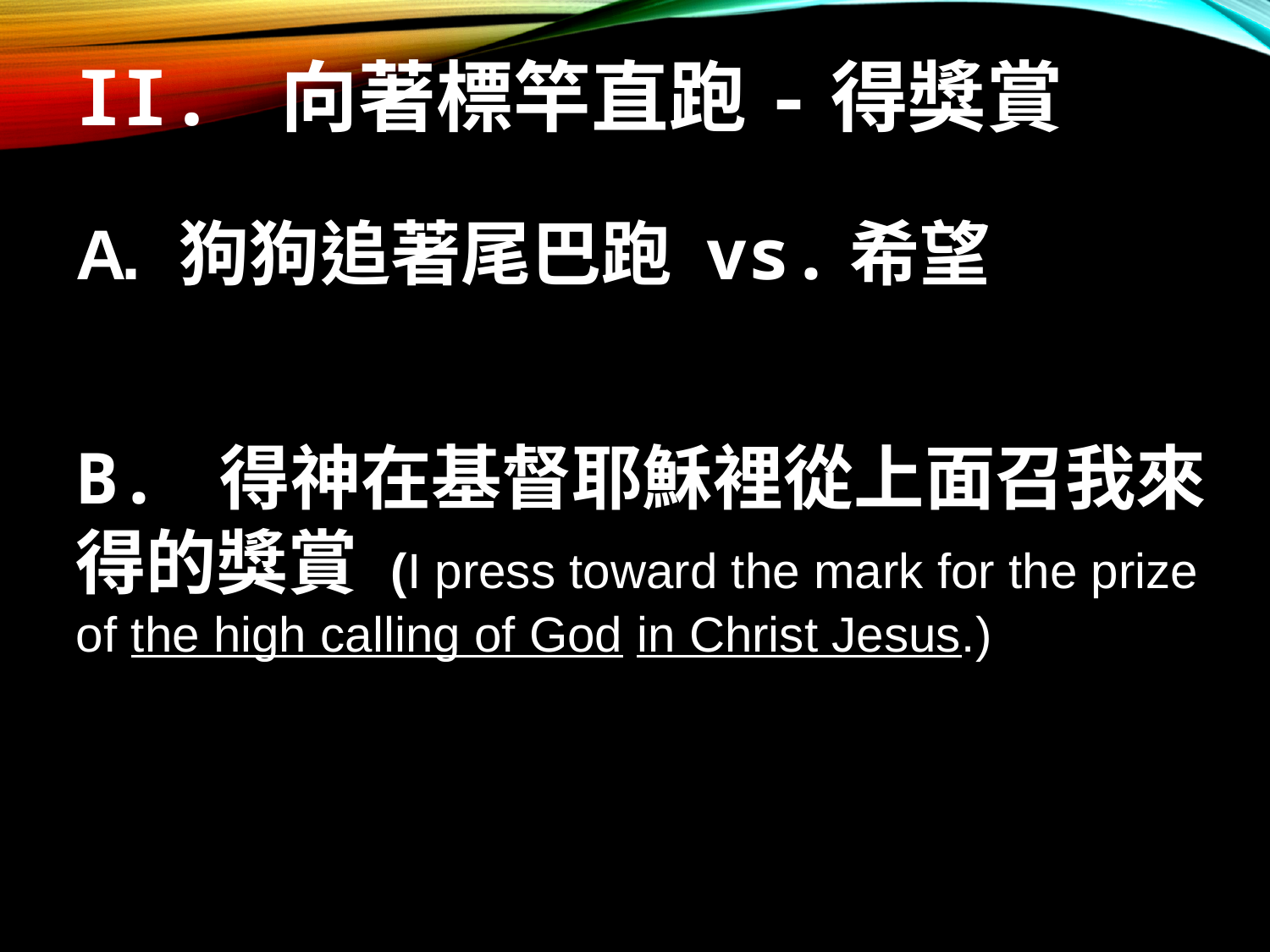

II. 向著標竿直跑-得獎賞

狗狗追著尾巴跑 vs.希望

B. 得神在基督耶穌裡從上面召我來得的獎賞 (I press toward the mark for the prize of the high calling of God in Christ Jesus.)